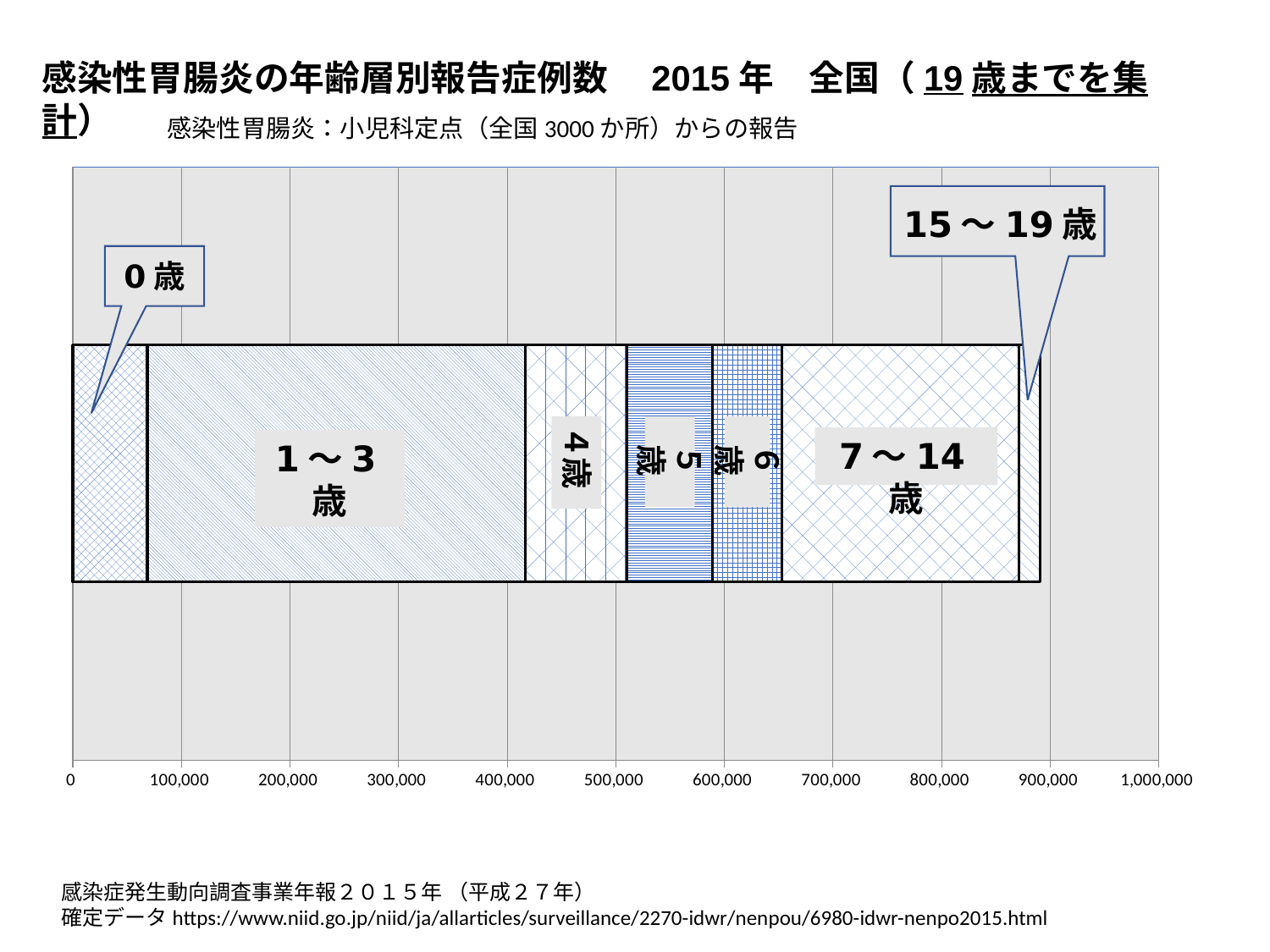

感染性胃腸炎の年齢層別報告症例数　2015年　全国（19歳までを集計）
感染性胃腸炎：小児科定点（全国3000か所）からの報告

### Chart

| Category | 0歳 | 1～3歳 | 4歳 | 5歳 | 6歳 | 7～14歳 | 15歳～19 |
|---|---|---|---|---|---|---|---|
| 感染性胃腸炎 | 68653.0 | 348248.0 | 93374.0 | 79071.0 | 63345.0 | 218364.0 | 20044.0 |
15～19歳

0歳
４歳

５歳

６歳

7～14歳
1～3歳
感染症発生動向調査事業年報２０１５年 （平成２７年）　確定データhttps://www.niid.go.jp/niid/ja/allarticles/surveillance/2270-idwr/nenpou/6980-idwr-nenpo2015.html